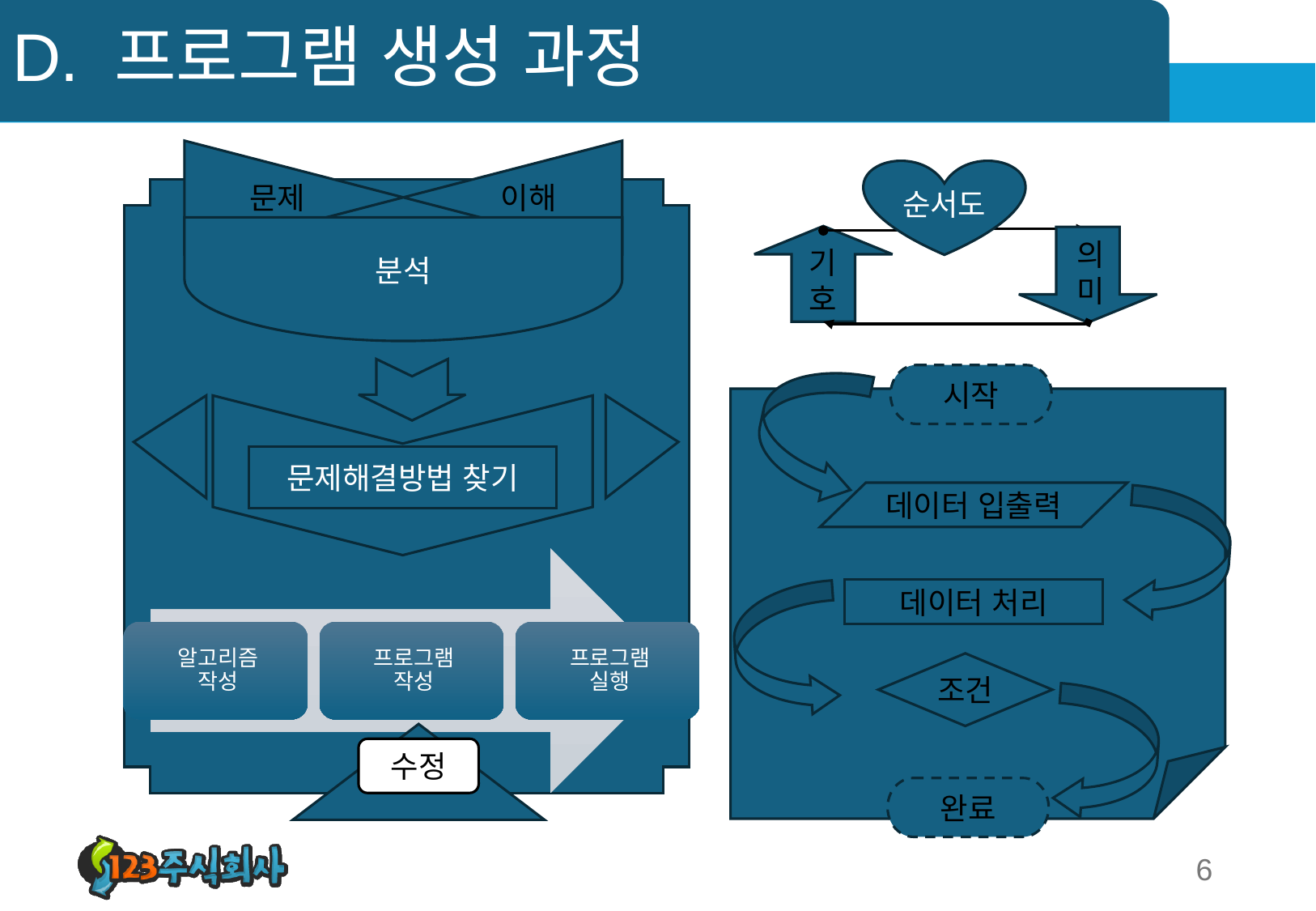

문제                       이해
# D. 프로그램 생성 과정
분석
순서도

기호
의미

의미

시작

문제해결방법 찾기
데이터 입출력

알고리즘
작성
프로그램
작성
프로그램
실행
데이터 처리

조건

수정
완료
6